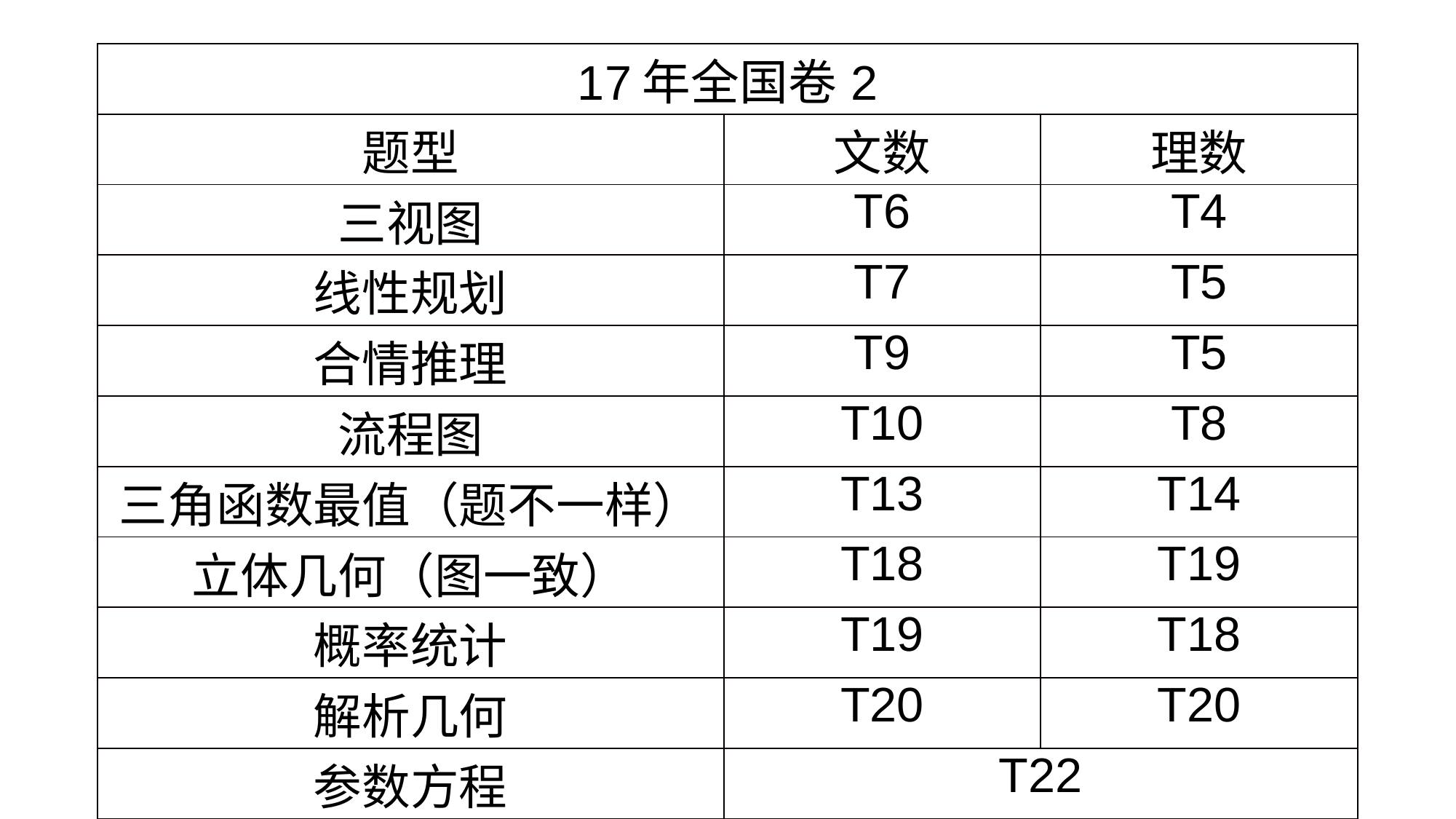

| 17年全国卷2 |  |  |
| --- | --- | --- |
| 题型 | 文数 | 理数 |
| 三视图 | T6 | T4 |
| 线性规划 | T7 | T5 |
| 合情推理 | T9 | T5 |
| 流程图 | T10 | T8 |
| 三角函数最值（题不一样） | T13 | T14 |
| 立体几何（图一致） | T18 | T19 |
| 概率统计 | T19 | T18 |
| 解析几何 | T20 | T20 |
| 参数方程 | T22 |  |
| 总结：共54分完全一致，24分基本一致 |  |  |
#